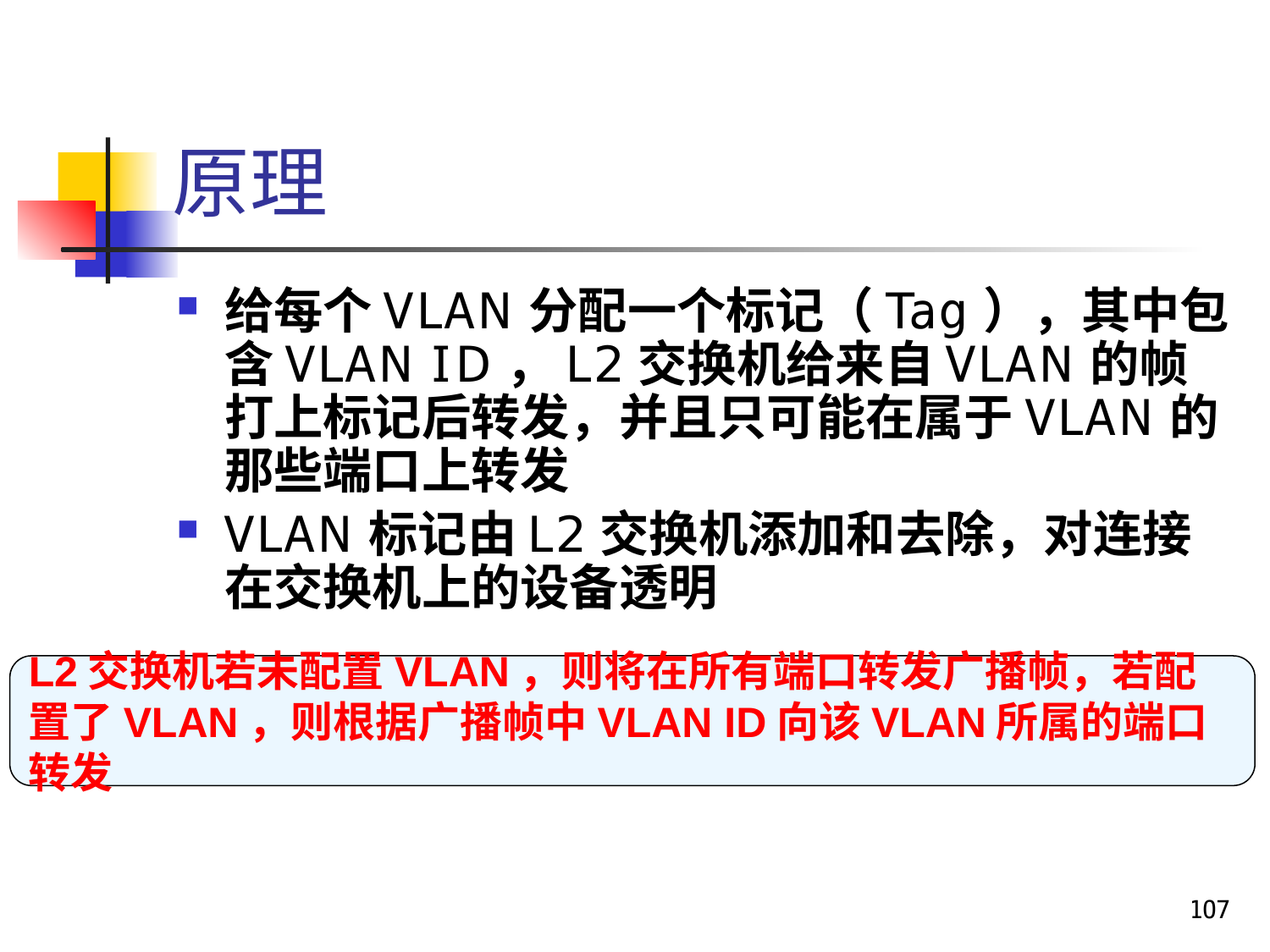

# 原理
给每个VLAN分配一个标记（Tag），其中包含VLAN ID，L2交换机给来自VLAN的帧打上标记后转发，并且只可能在属于VLAN的那些端口上转发
VLAN标记由L2交换机添加和去除，对连接在交换机上的设备透明
L2交换机若未配置VLAN，则将在所有端口转发广播帧，若配置了VLAN，则根据广播帧中VLAN ID向该VLAN所属的端口转发
107